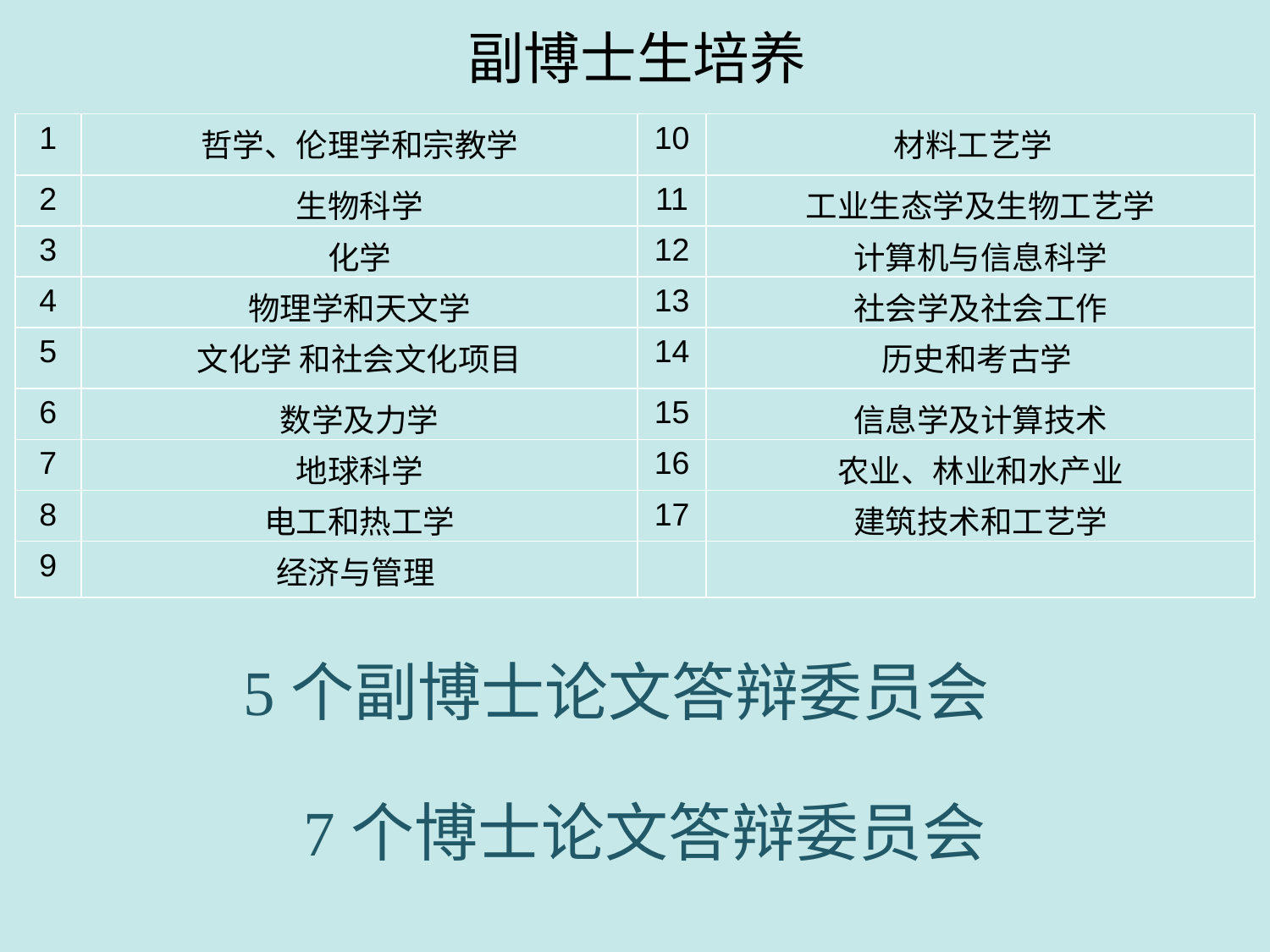

副博士生培养
| 1 | 哲学、伦理学和宗教学 | 10 | 材料工艺学 |
| --- | --- | --- | --- |
| 2 | 生物科学 | 11 | 工业生态学及生物工艺学 |
| 3 | 化学 | 12 | 计算机与信息科学 |
| 4 | 物理学和天文学 | 13 | 社会学及社会工作 |
| 5 | 文化学 和社会文化项目 | 14 | 历史和考古学 |
| 6 | 数学及力学 | 15 | 信息学及计算技术 |
| 7 | 地球科学 | 16 | 农业、林业和水产业 |
| 8 | 电工和热工学 | 17 | 建筑技术和工艺学 |
| 9 | 经济与管理 |  |  |
5个副博士论文答辩委员会
7个博士论文答辩委员会